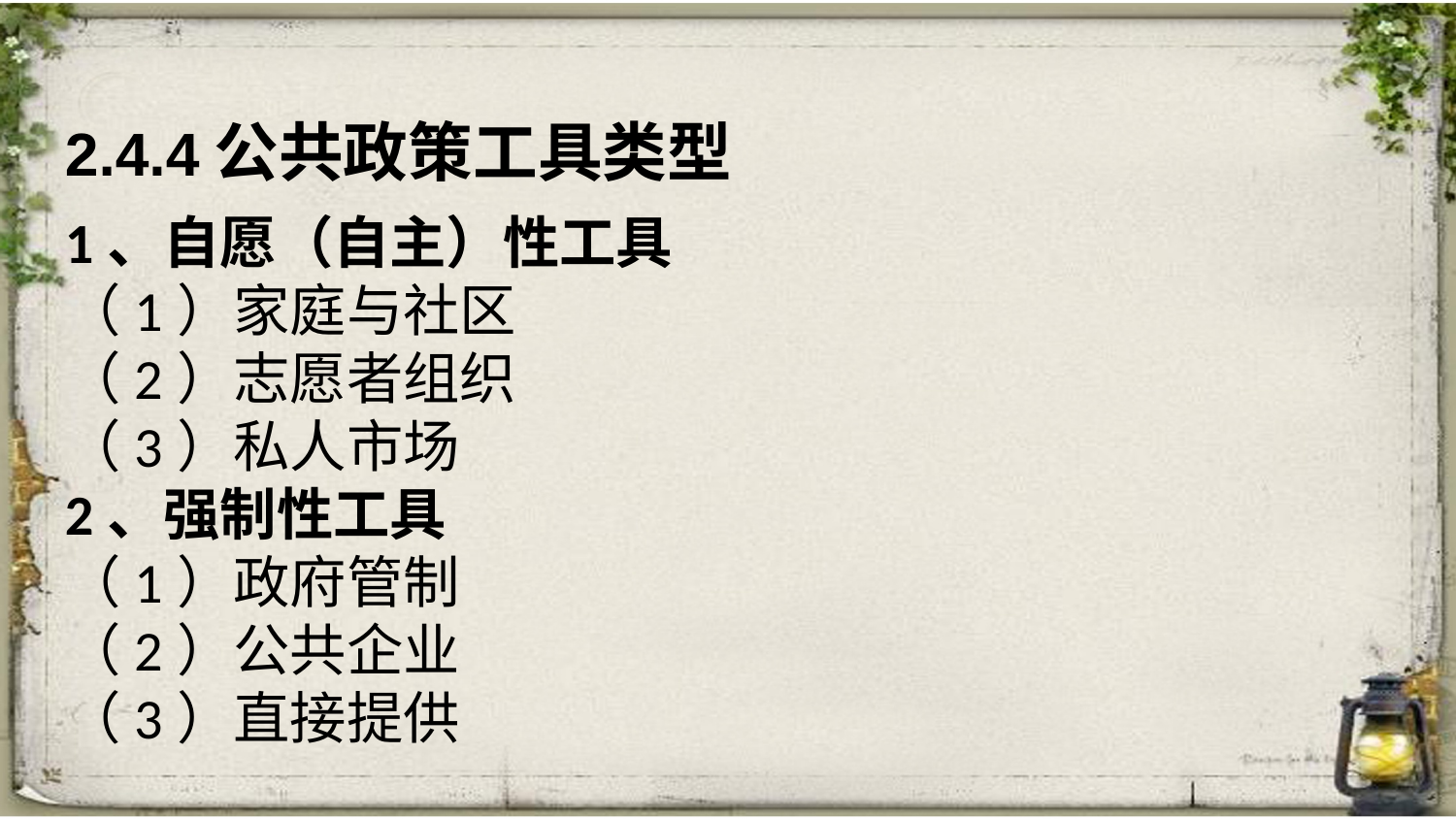

2.4.4公共政策工具类型

1、自愿（自主）性工具
（1）家庭与社区
（2）志愿者组织
（3）私人市场
2、强制性工具
（1）政府管制
（2）公共企业
（3）直接提供